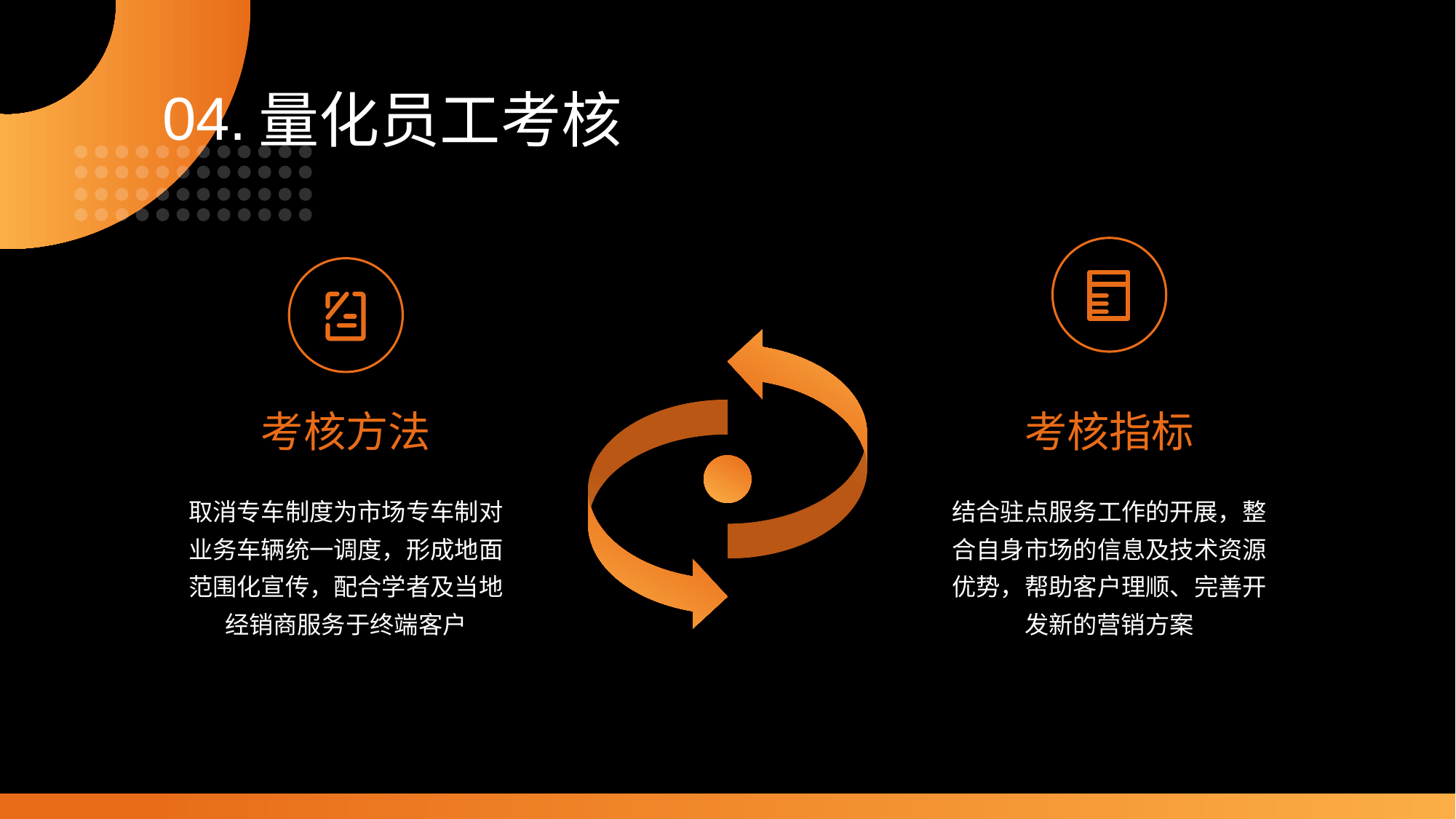

04.
量化员工考核

考核方法
考核指标
取消专车制度为市场专车制对业务车辆统一调度，形成地面范围化宣传，配合学者及当地经销商服务于终端客户
结合驻点服务工作的开展，整合自身市场的信息及技术资源优势，帮助客户理顺、完善开发新的营销方案